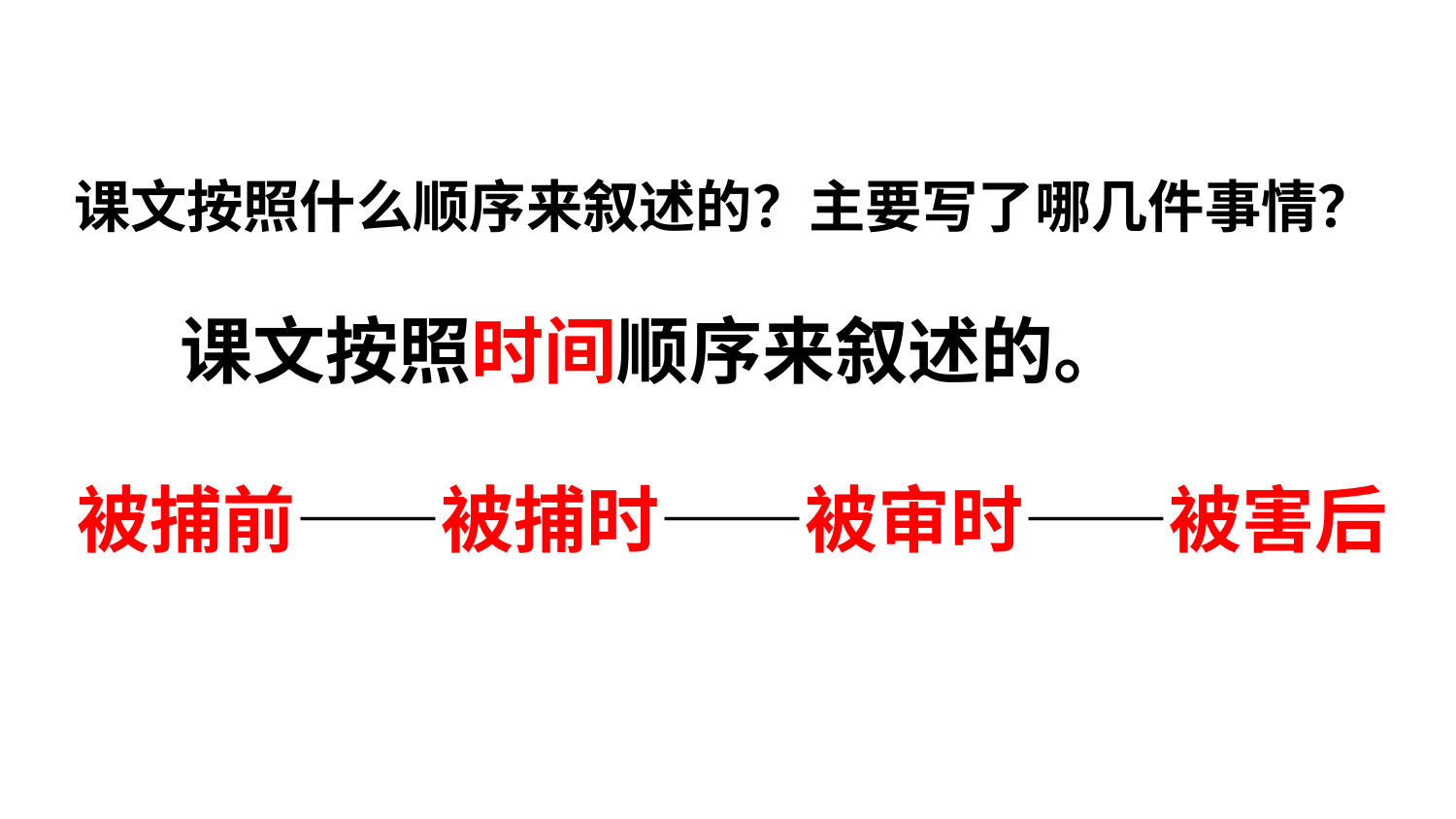

课文按照什么顺序来叙述的？主要写了哪几件事情？
课文按照时间顺序来叙述的。
被捕前——被捕时——被审时——被害后